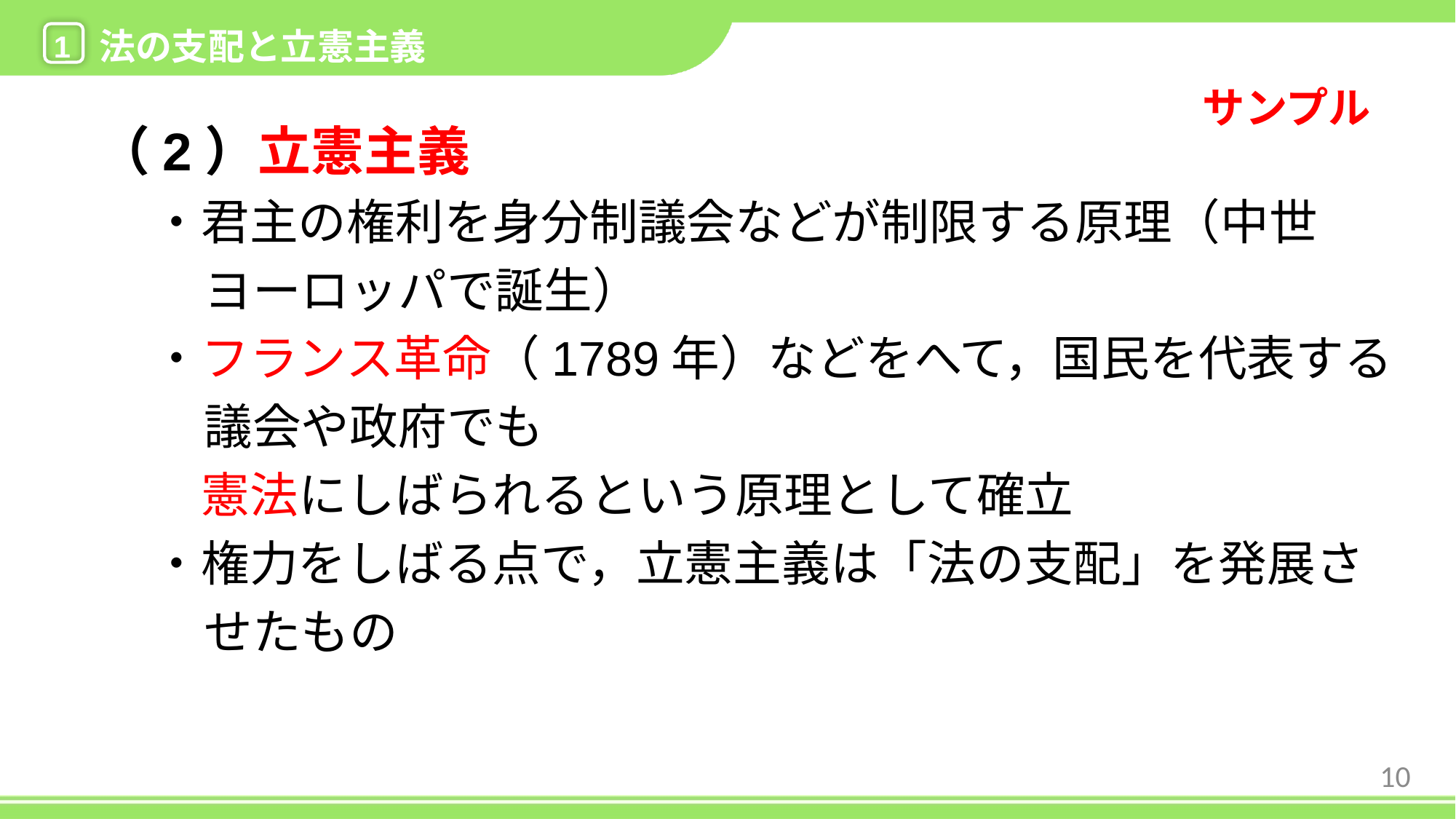

1
法の支配と立憲主義
（2）立憲主義
・君主の権利を身分制議会などが制限する原理（中世ヨーロッパで誕生）
・フランス革命（1789年）などをへて，国民を代表する議会や政府でも
　憲法にしばられるという原理として確立
・権力をしばる点で，立憲主義は「法の支配」を発展させたもの